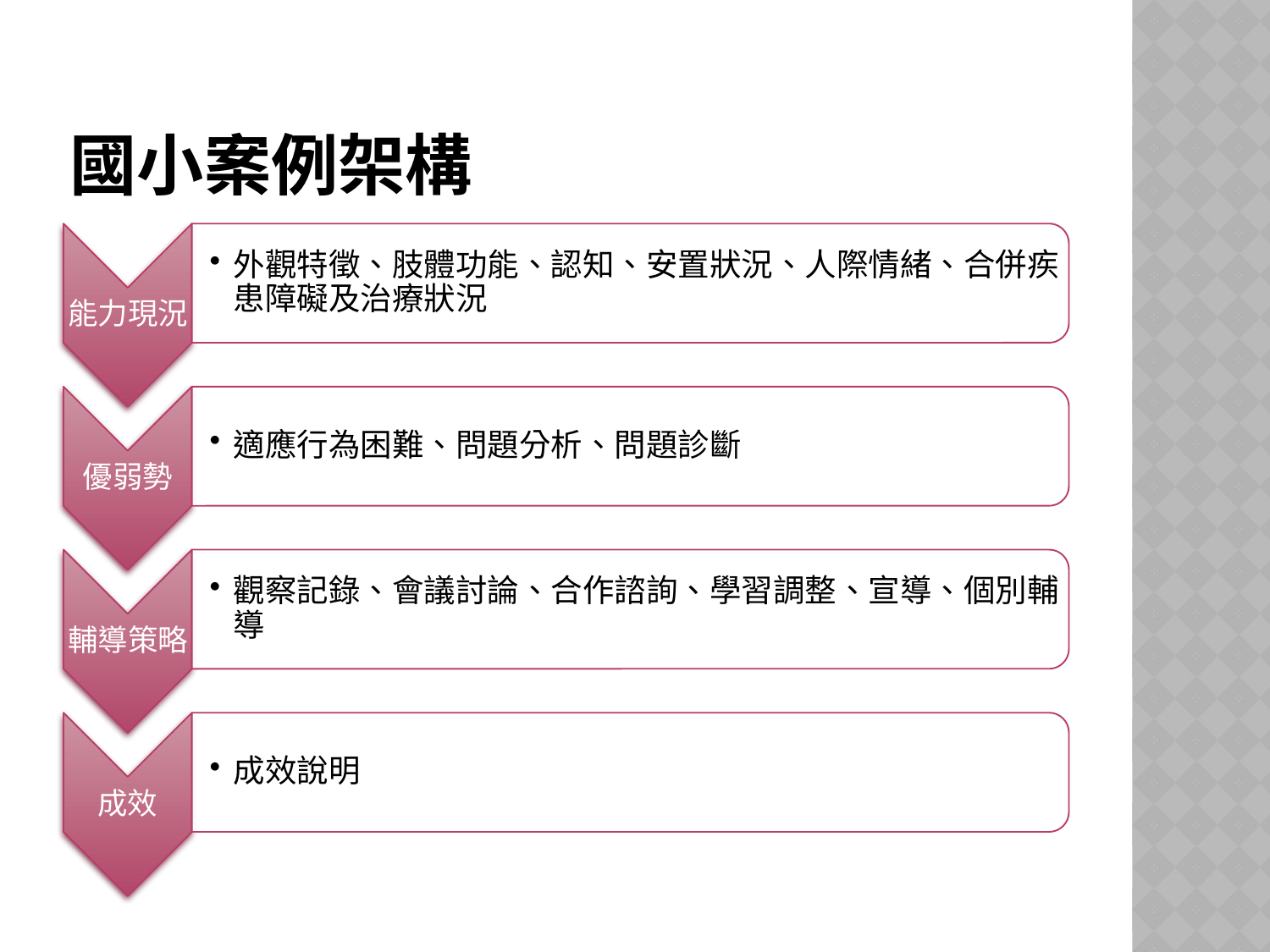

# 國小案例架構
能力現況
外觀特徵、肢體功能、認知、安置狀況、人際情緒、合併疾患障礙及治療狀況
優弱勢
適應行為困難、問題分析、問題診斷
輔導策略
觀察記錄、會議討論、合作諮詢、學習調整、宣導、個別輔導
成效
成效說明